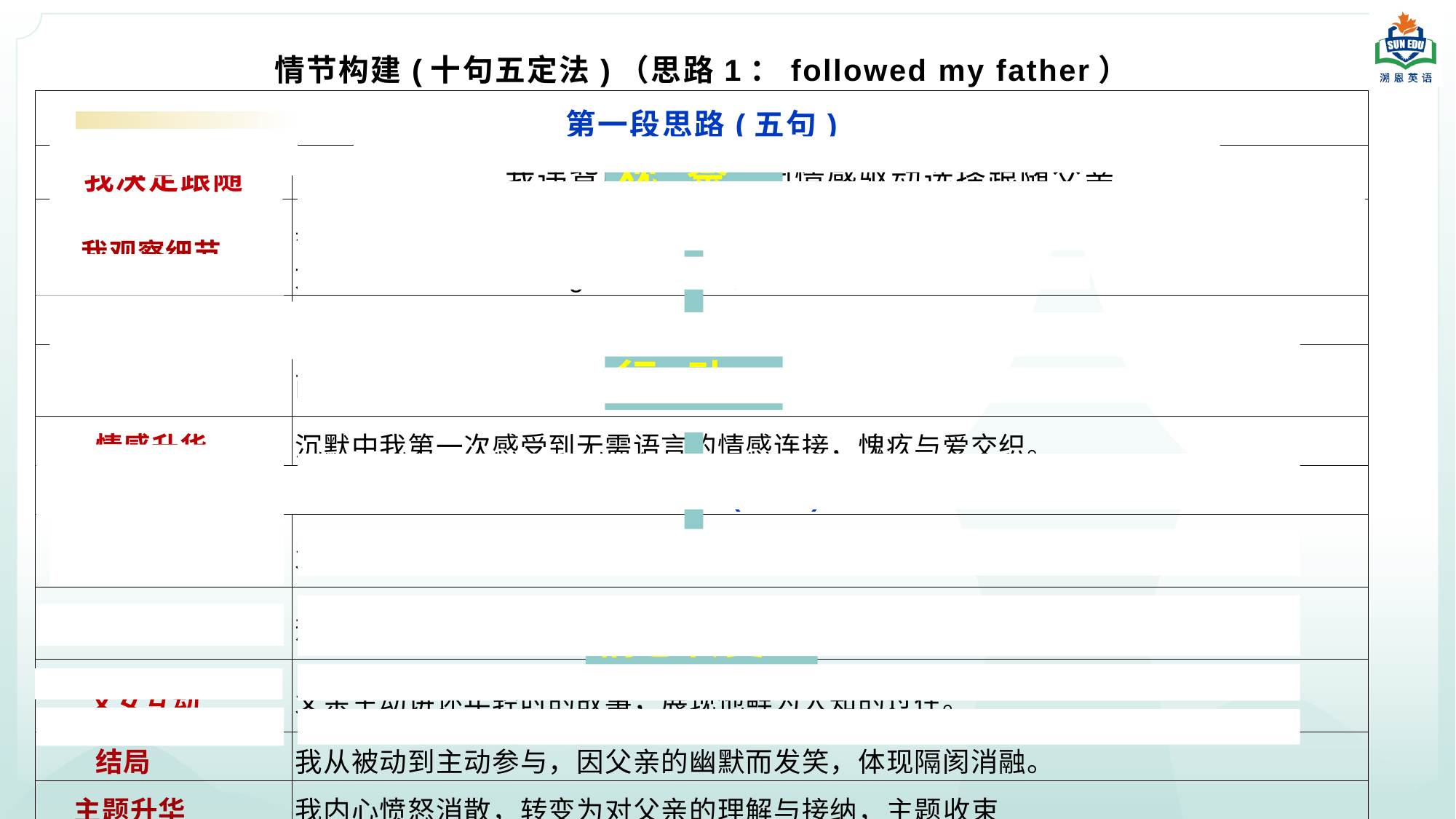

| 情节构建(十句五定法)（思路1：followed my father） |  |
| --- | --- |
| 第一段思路(五句) |  |
| 我决定跟随 | 我违背原本计划，因情感驱动选择跟随父亲。 |
| 我观察细节 | 黑暗中火光照亮父亲的背影，我注意到他身体的虚弱（与前文“unwell”和“coughed”相呼应）。 |
| 对话互动 | 我主动开口，父亲意外却温柔回应，展现父女间的试探性沟通。 |
| 共同行走 | 两人沉默前行，萤火虫的微光成为环境纽带。 |
| 情感升华 | 沉默中我第一次感受到无需语言的情感连接，愧疚与爱交织。 |
| 第二段思路(五句) |  |
| 旅程启程 | 父女开车探索牙买加乡村，背景设定为白天。 |
| 环境渲染 | 热带风光与车里的音乐营造轻松氛围，暗示情感缓和。 |
| 父女互动 | 父亲主动讲述年轻时的故事，展现他鲜为人知的过往。 |
| 结局 | 我从被动到主动参与，因父亲的幽默而发笑，体现隔阂消融。 |
| 主题升华 | 我内心愤怒消散，转变为对父亲的理解与接纳，主题收束 |

观   察

行   动

情感转变